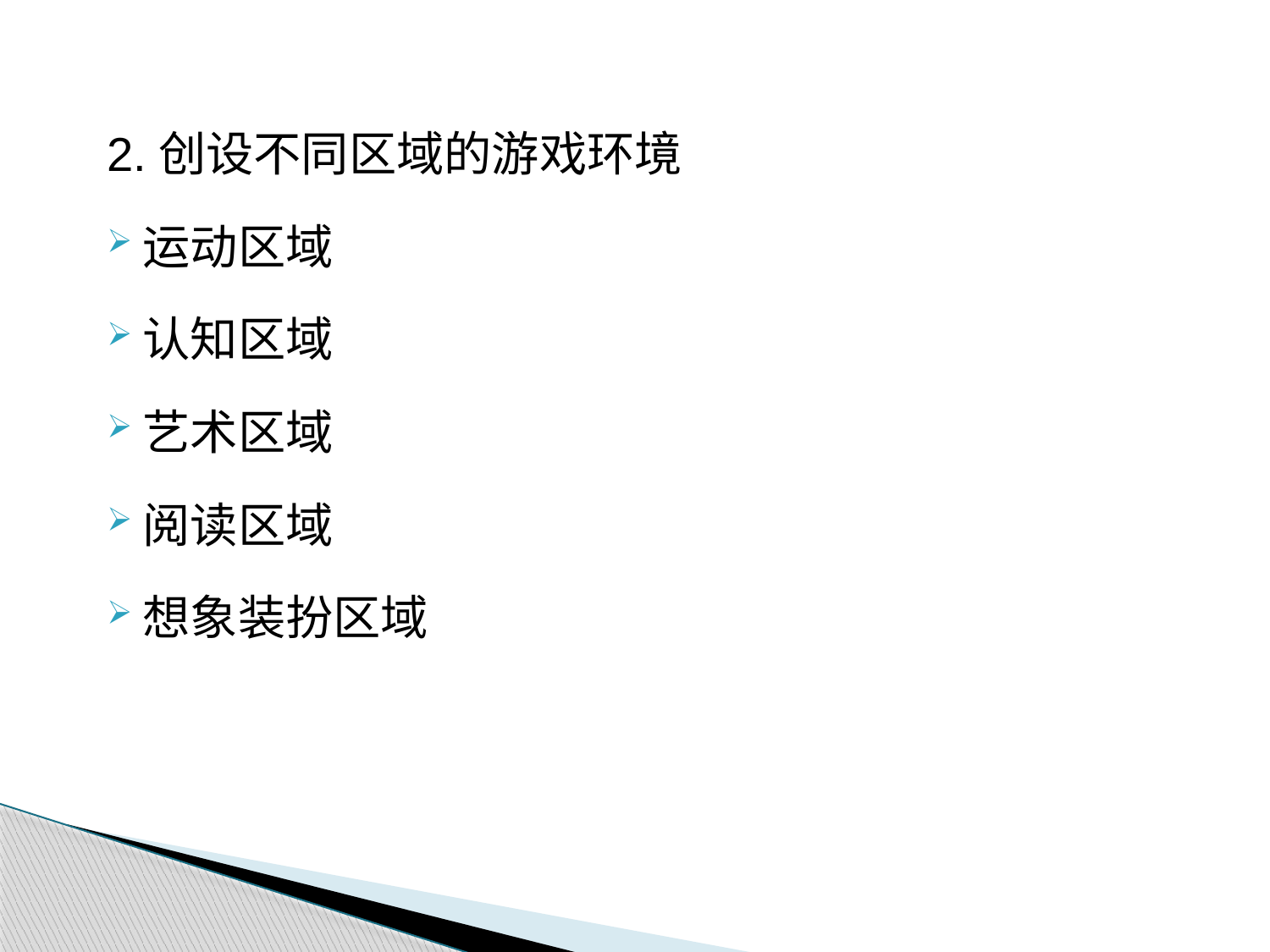

2.创设不同区域的游戏环境
运动区域
认知区域
艺术区域
阅读区域
想象装扮区域